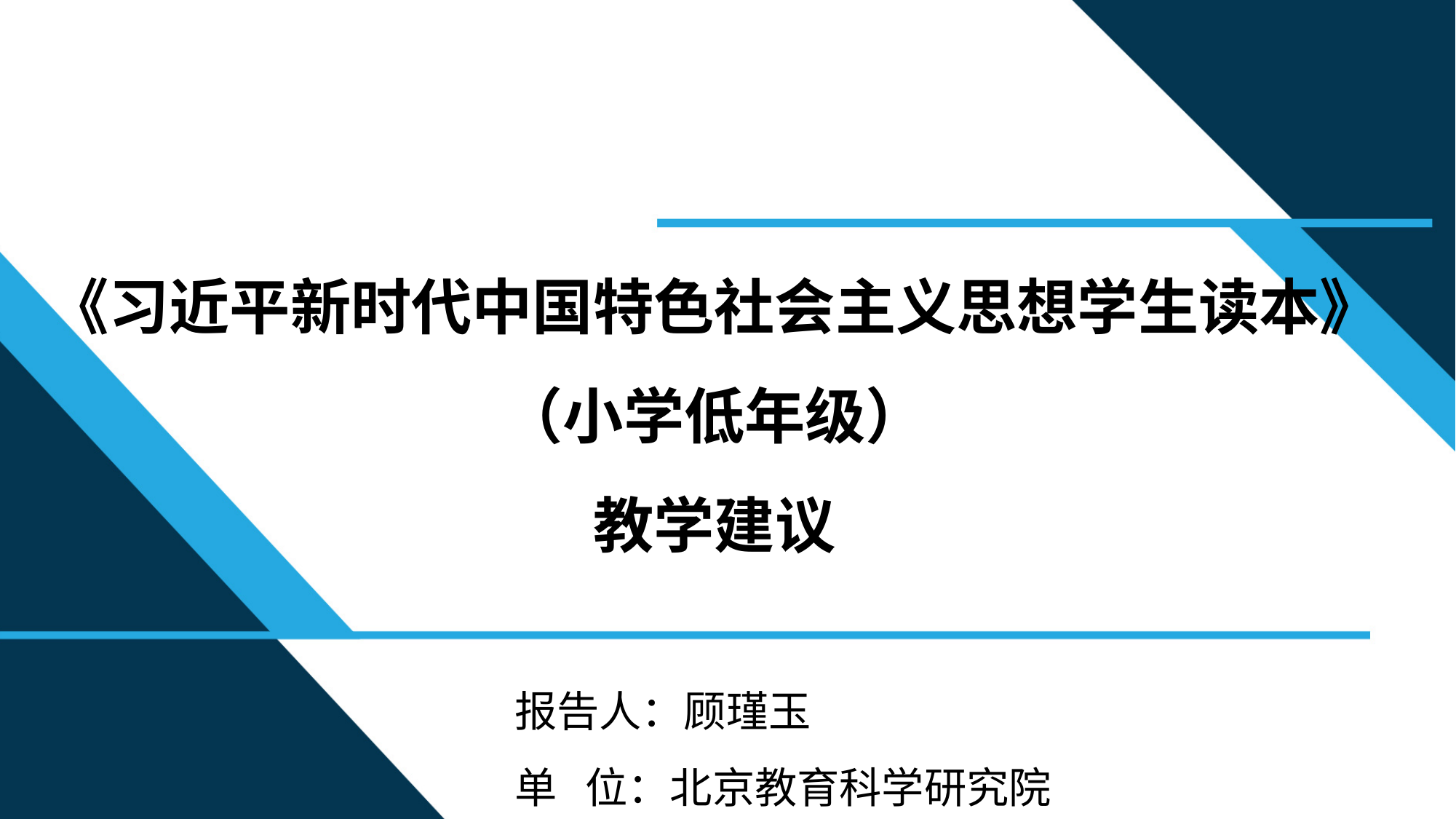

《习近平新时代中国特色社会主义思想学生读本》
（小学低年级）
教学建议

报告人：顾瑾玉
单   位：北京教育科学研究院